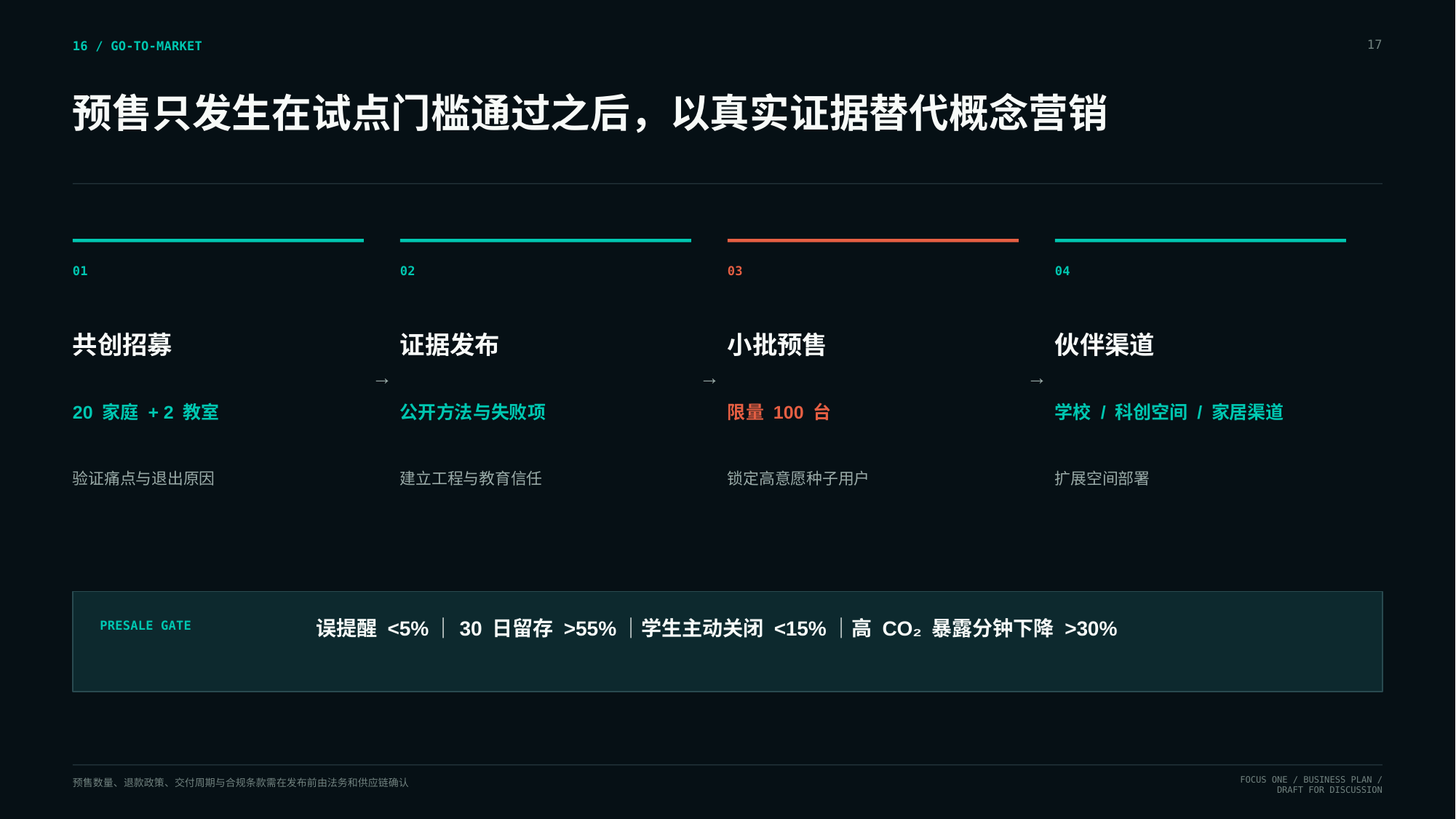

17
16 / GO-TO-MARKET
预售只发生在试点门槛通过之后，以真实证据替代概念营销

01
02
03
04
共创招募
证据发布
小批预售
伙伴渠道
→
→
→
20 家庭 + 2 教室
公开方法与失败项
限量 100 台
学校 / 科创空间 / 家居渠道
验证痛点与退出原因
建立工程与教育信任
锁定高意愿种子用户
扩展空间部署

误提醒 <5%｜30 日留存 >55%｜学生主动关闭 <15%｜高 CO₂ 暴露分钟下降 >30%
PRESALE GATE

预售数量、退款政策、交付周期与合规条款需在发布前由法务和供应链确认
FOCUS ONE / BUSINESS PLAN / DRAFT FOR DISCUSSION